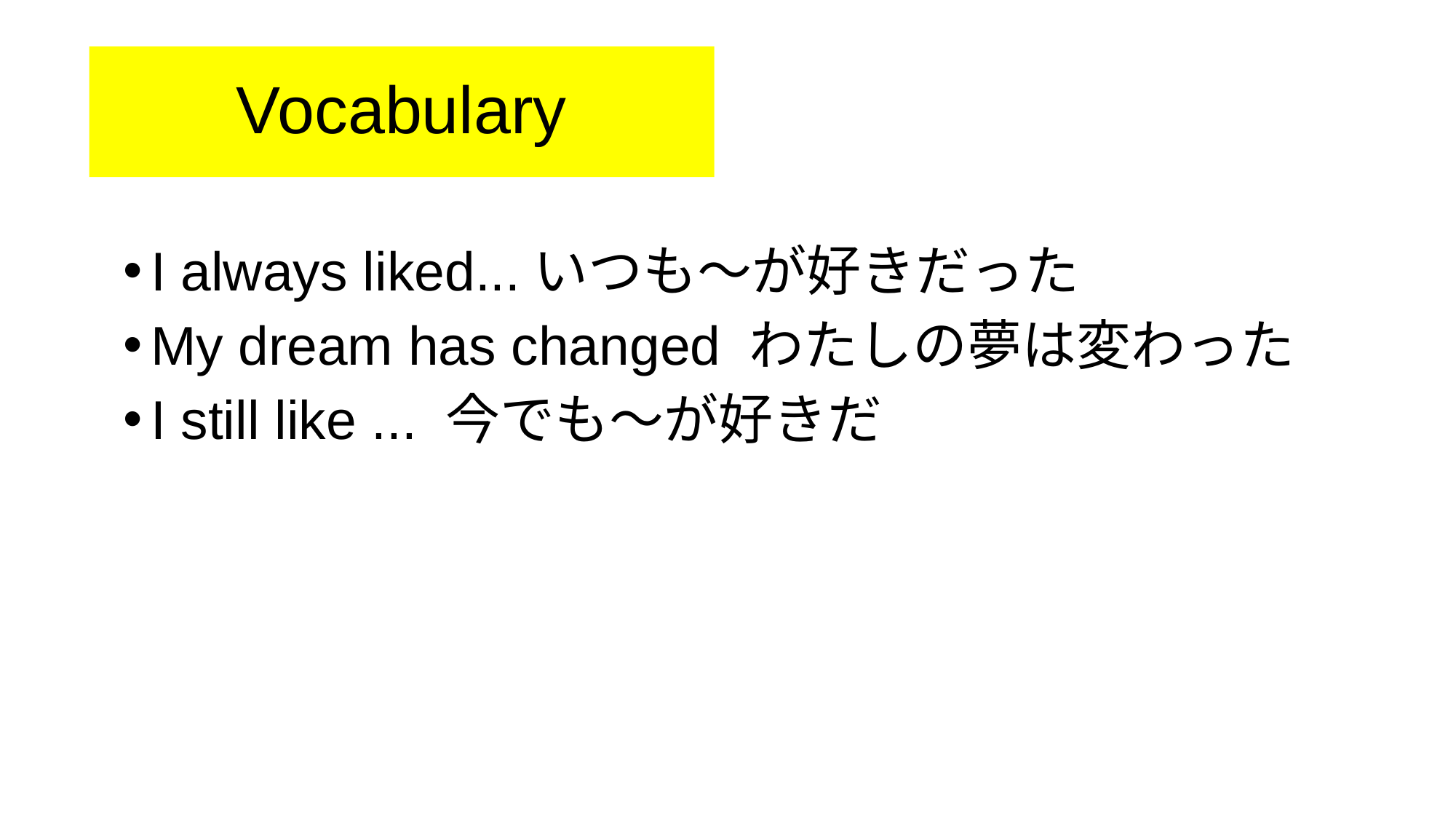

# Vocabulary
I always liked...いつも～が好きだった
My dream has changed わたしの夢は変わった
I still like ... 今でも～が好きだ